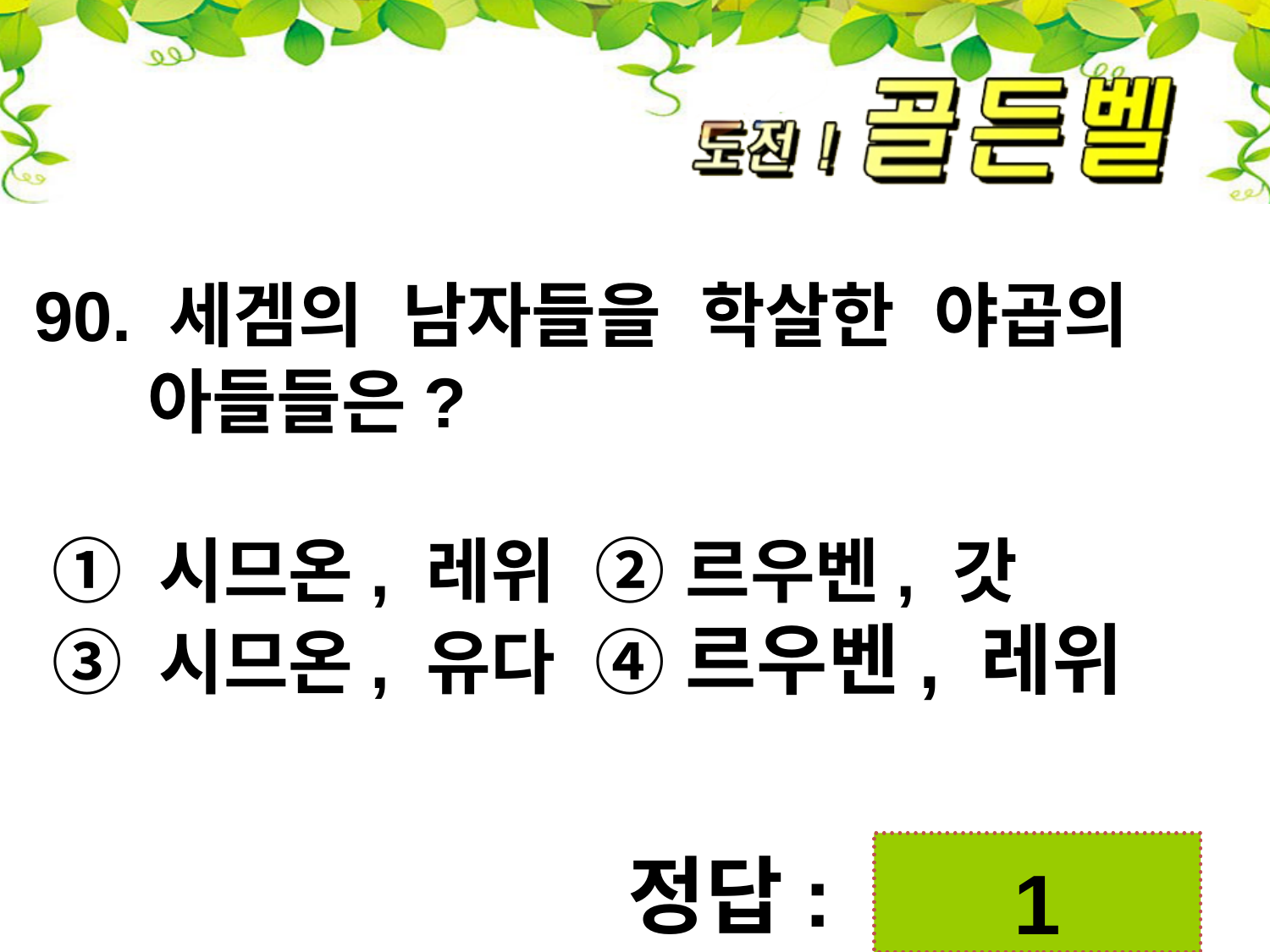

90. 세겜의  남자들을  학살한  야곱의
      아들들은?

  ① 시므온, 레위  ② 르우벤, 갓
  ③ 시므온, 유다  ④ 르우벤, 레위
 1
정답: